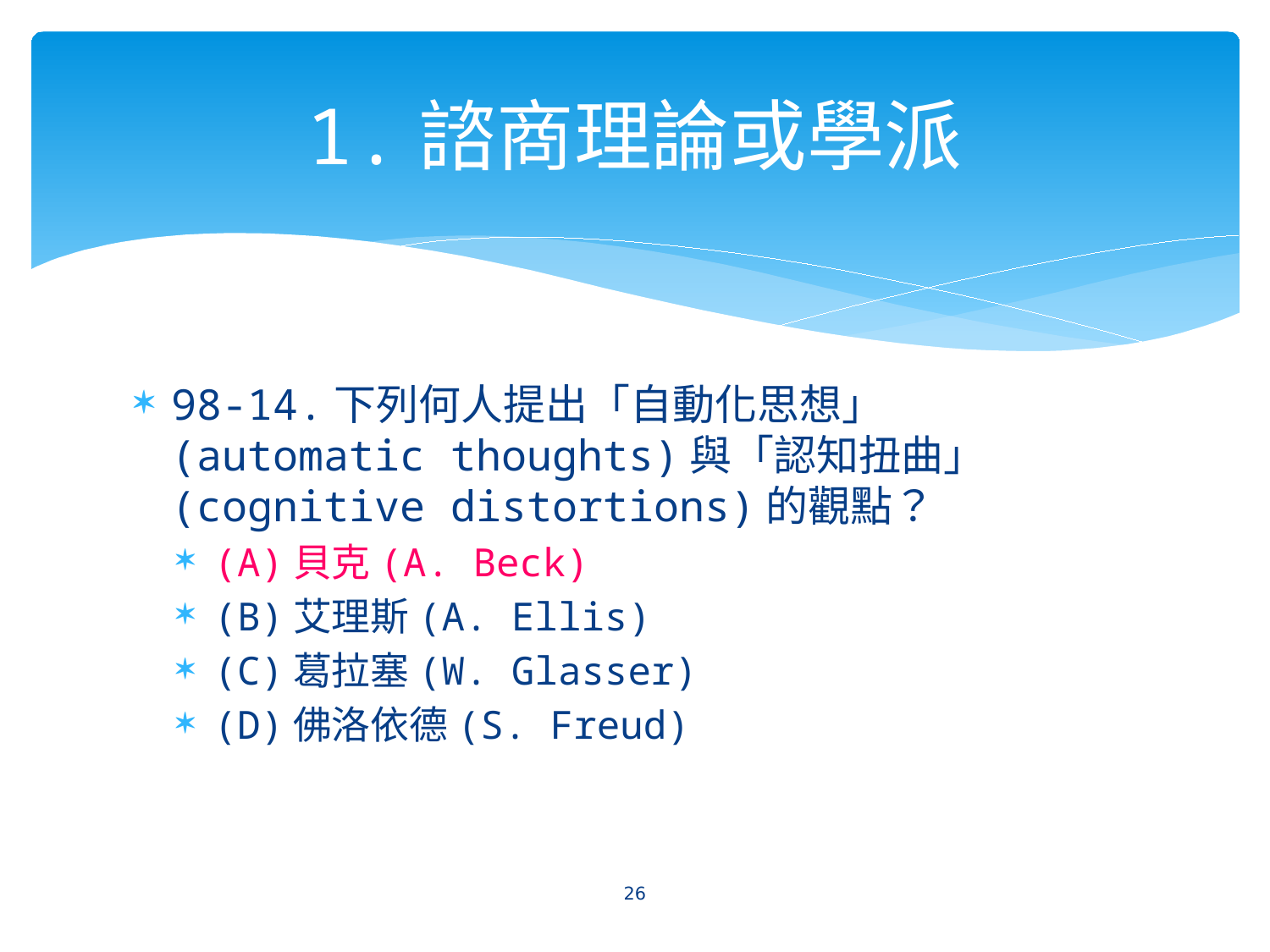

# 1.諮商理論或學派
98-14.下列何人提出「自動化思想」(automatic thoughts)與「認知扭曲」(cognitive distortions)的觀點？
(A)貝克(A. Beck)
(B)艾理斯(A. Ellis)
(C)葛拉塞(W. Glasser)
(D)佛洛依德(S. Freud)
26